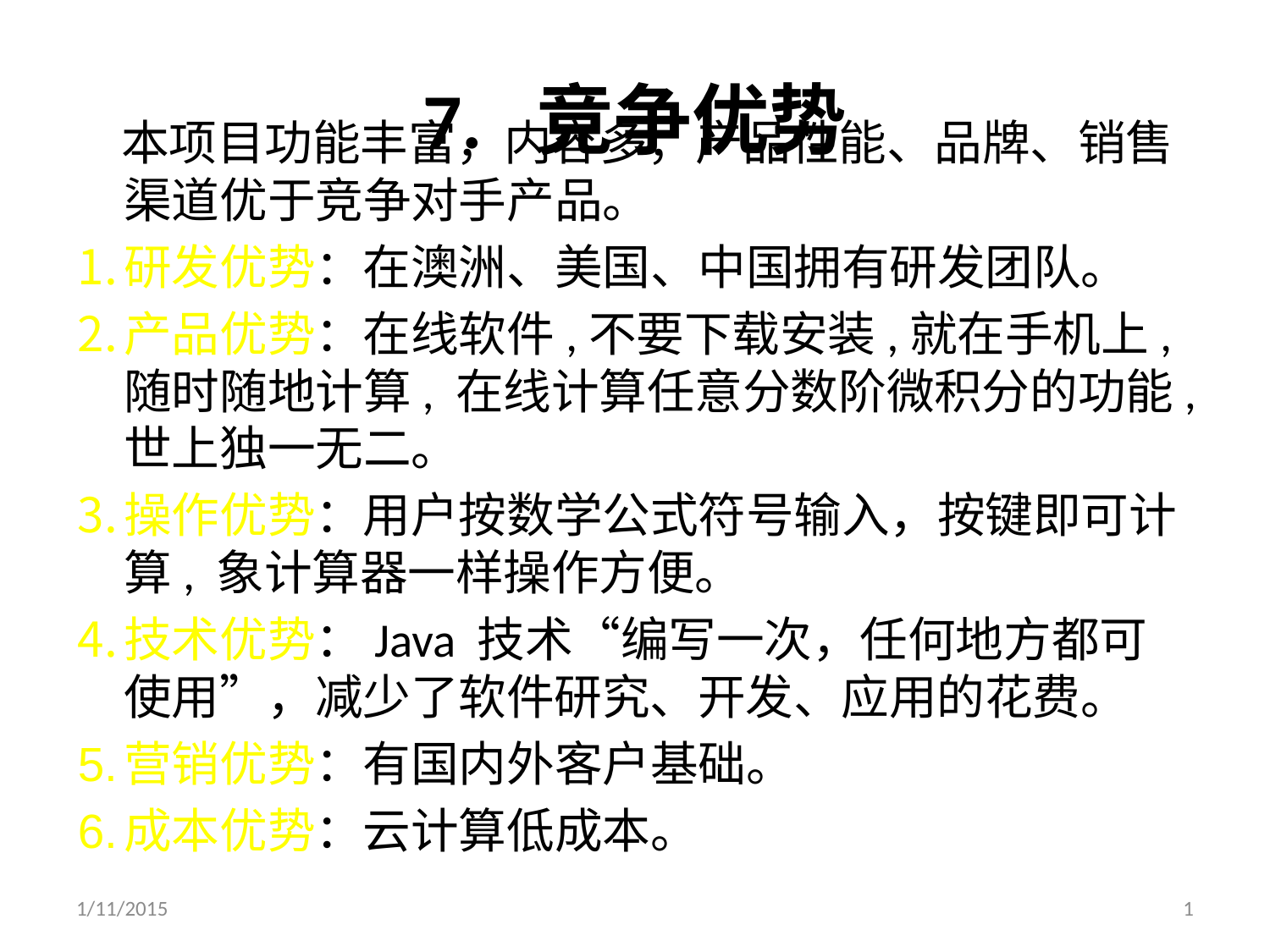

# 7.  竞争优势
   本项目功能丰富，内容多，产品性能、品牌、销售渠道优于竞争对手产品。
研发优势：在澳洲、美国、中国拥有研发团队。
产品优势：在线软件,不要下载安装,就在手机上,随时随地计算, 在线计算任意分数阶微积分的功能,世上独一无二。
操作优势：用户按数学公式符号输入，按键即可计算, 象计算器一样操作方便。
技术优势：Java 技术“编写一次，任何地方都可使用”，减少了软件研究、开发、应用的花费。
营销优势：有国内外客户基础。
成本优势：云计算低成本。
1/11/2015
1